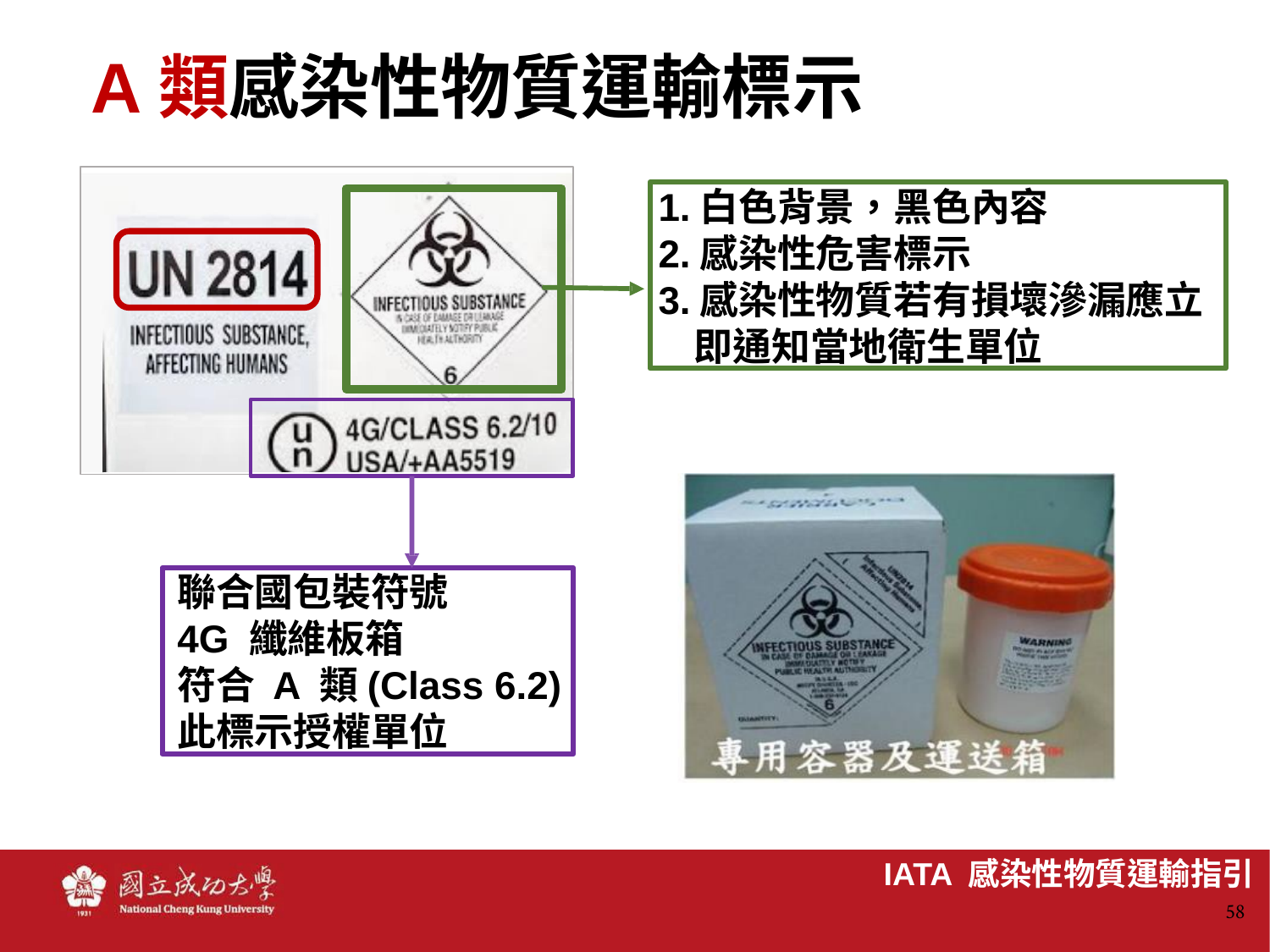

# A類感染性物質運輸標示

1.白色背景，黑色內容
2.感染性危害標示
3.感染性物質若有損壞滲漏應立
   即通知當地衛生單位

聯合國包裝符號
4G 纖維板箱
符合 A 類(Class 6.2) 此標示授權單位
IATA 感染性物質運輸指引
58